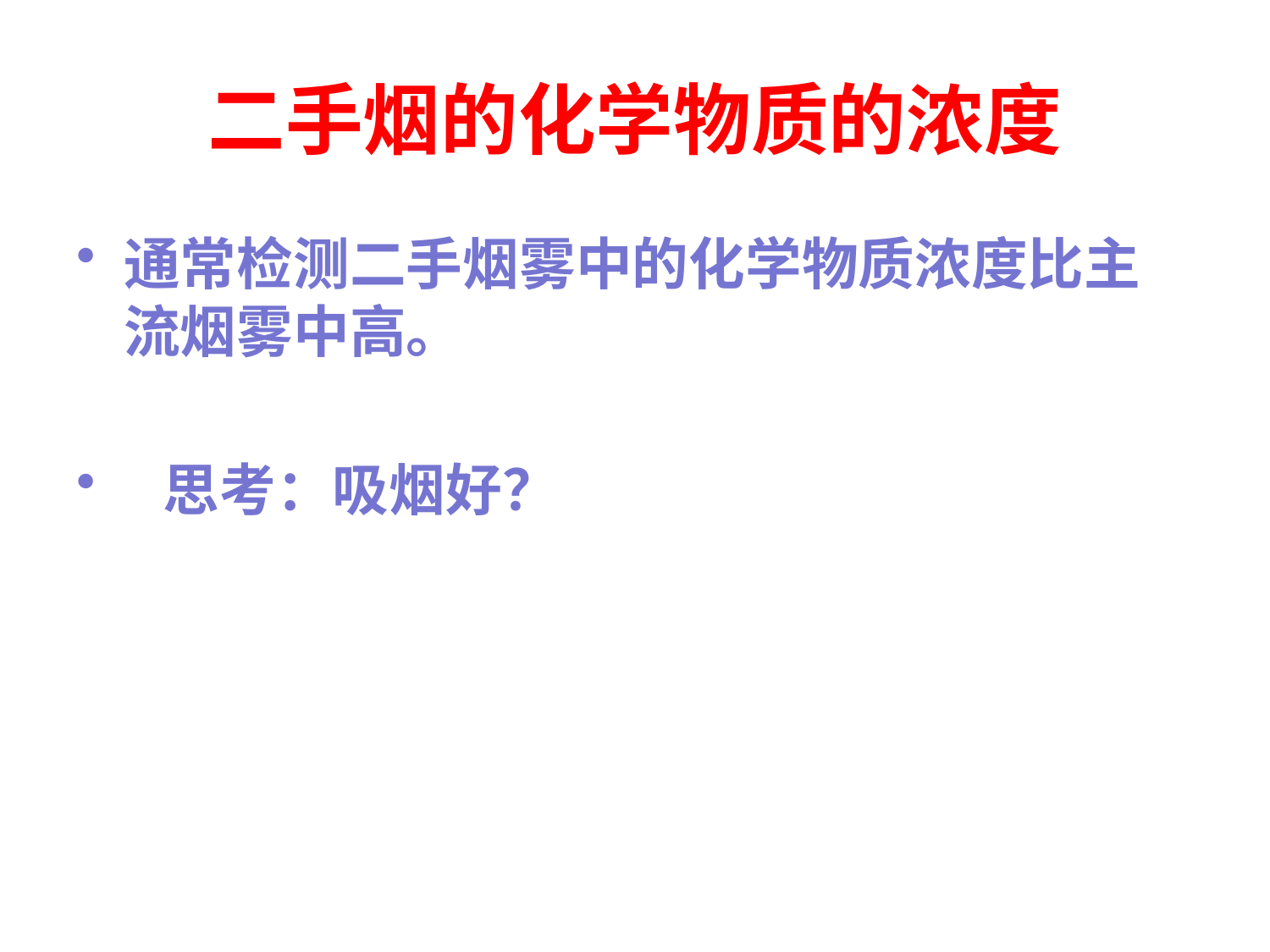

# 二手烟的化学物质的浓度
通常检测二手烟雾中的化学物质浓度比主流烟雾中高。

  思考：吸烟好？